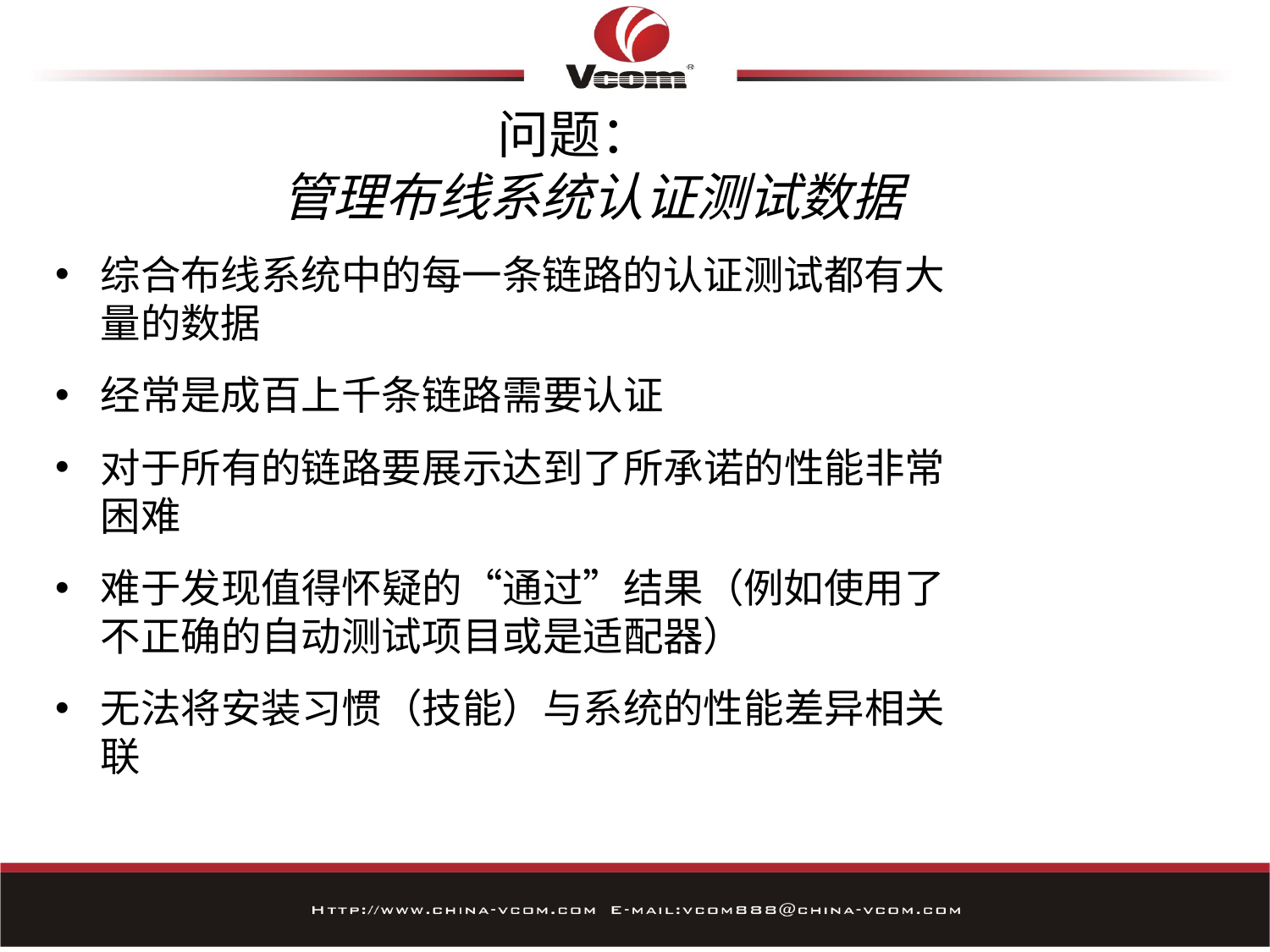

# 问题： 管理布线系统认证测试数据
综合布线系统中的每一条链路的认证测试都有大量的数据
经常是成百上千条链路需要认证
对于所有的链路要展示达到了所承诺的性能非常困难
难于发现值得怀疑的“通过”结果（例如使用了不正确的自动测试项目或是适配器）
无法将安装习惯（技能）与系统的性能差异相关联